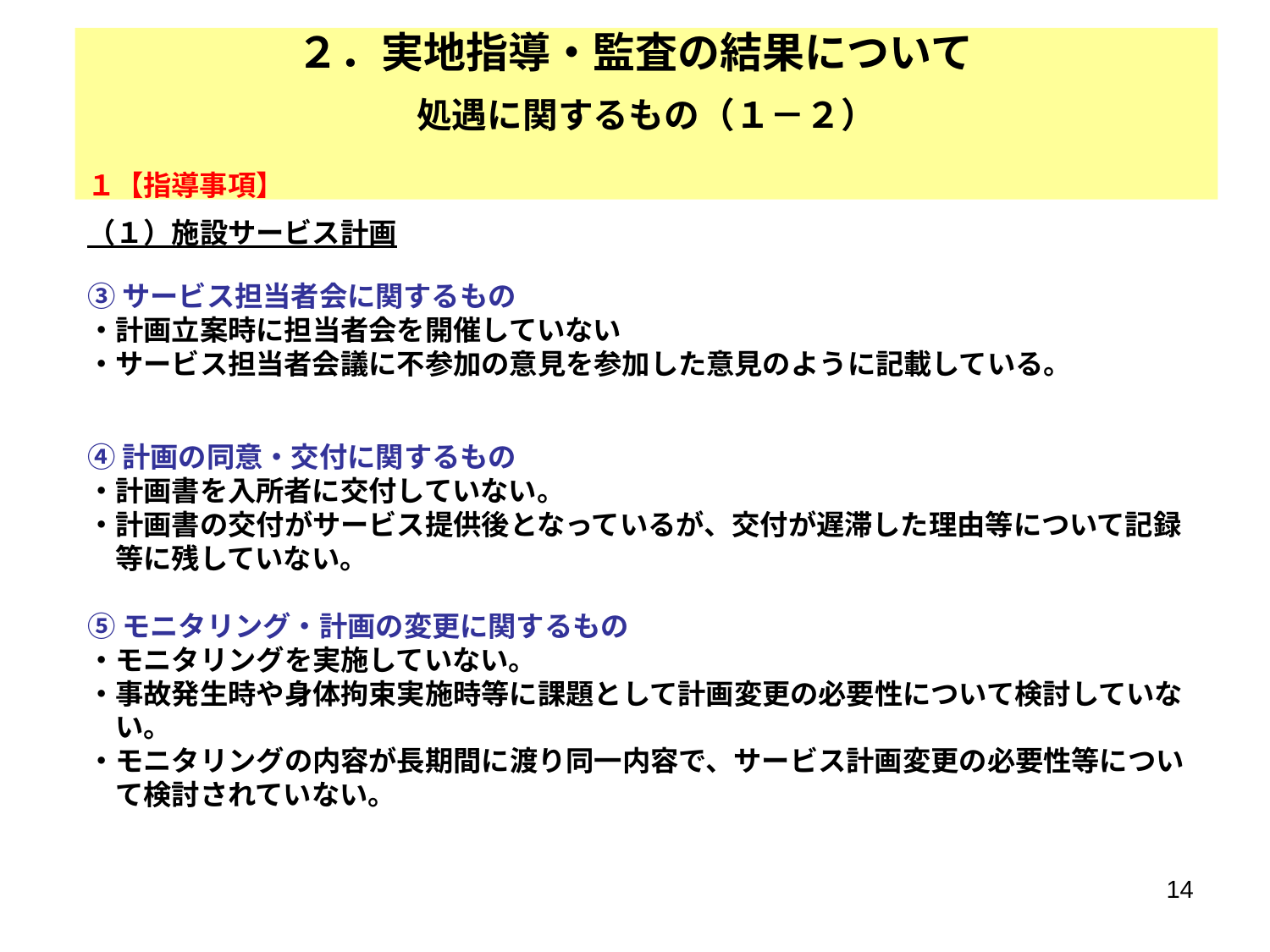

２．実地指導・監査の結果について
# 処遇に関するもの（１－２）
１【指導事項】
（１）施設サービス計画

③サービス担当者会に関するもの
・計画立案時に担当者会を開催していない
・サービス担当者会議に不参加の意見を参加した意見のように記載している。

④計画の同意・交付に関するもの
・計画書を入所者に交付していない。
・計画書の交付がサービス提供後となっているが、交付が遅滞した理由等について記録
　等に残していない。

⑤モニタリング・計画の変更に関するもの
・モニタリングを実施していない。
・事故発生時や身体拘束実施時等に課題として計画変更の必要性について検討していな
　い。
・モニタリングの内容が長期間に渡り同一内容で、サービス計画変更の必要性等につい
　て検討されていない。
14